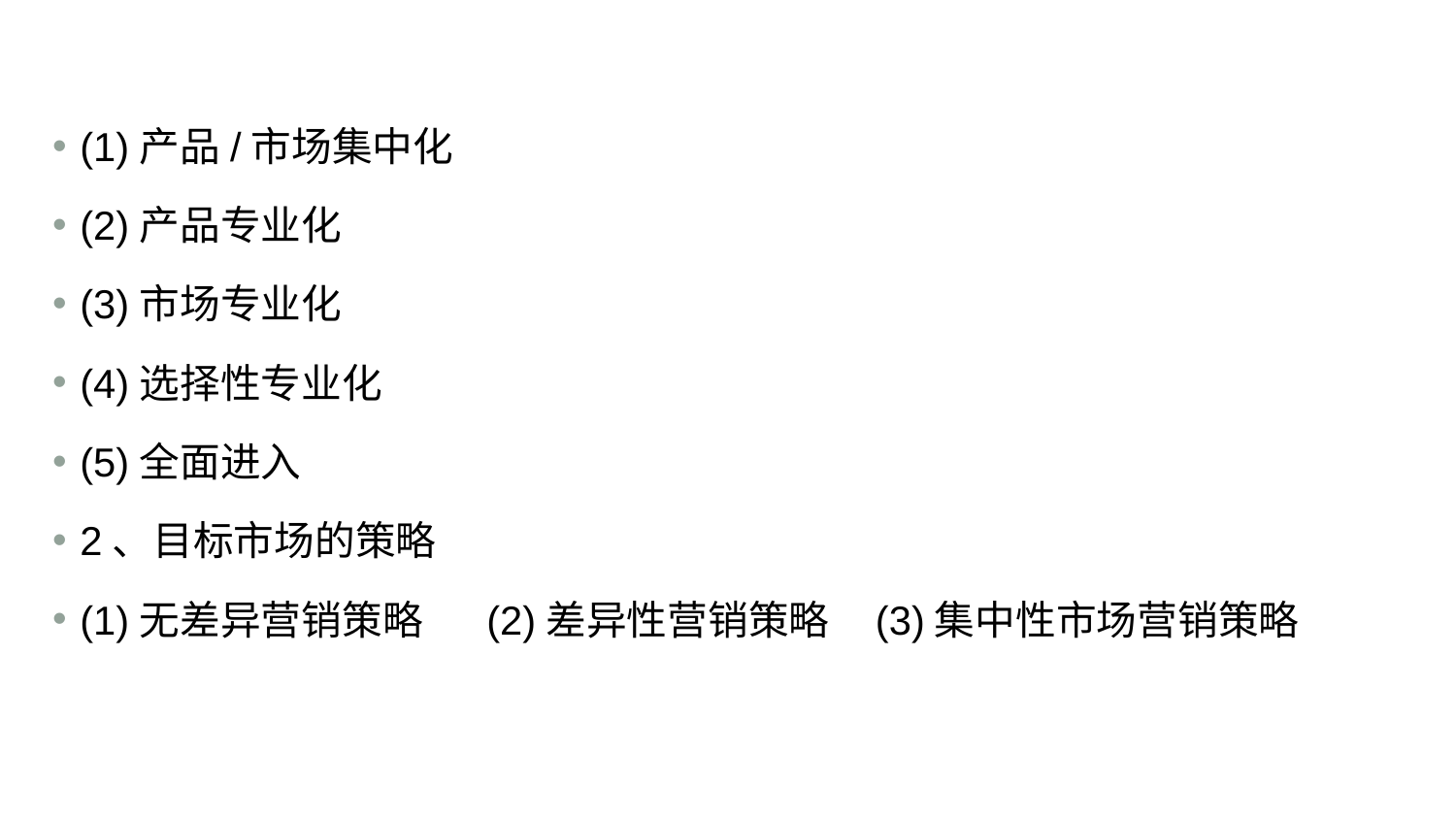

#
(1)产品/市场集中化
(2)产品专业化
(3)市场专业化
(4)选择性专业化
(5)全面进入
2、目标市场的策略
(1)无差异营销策略      (2)差异性营销策略    (3)集中性市场营销策略